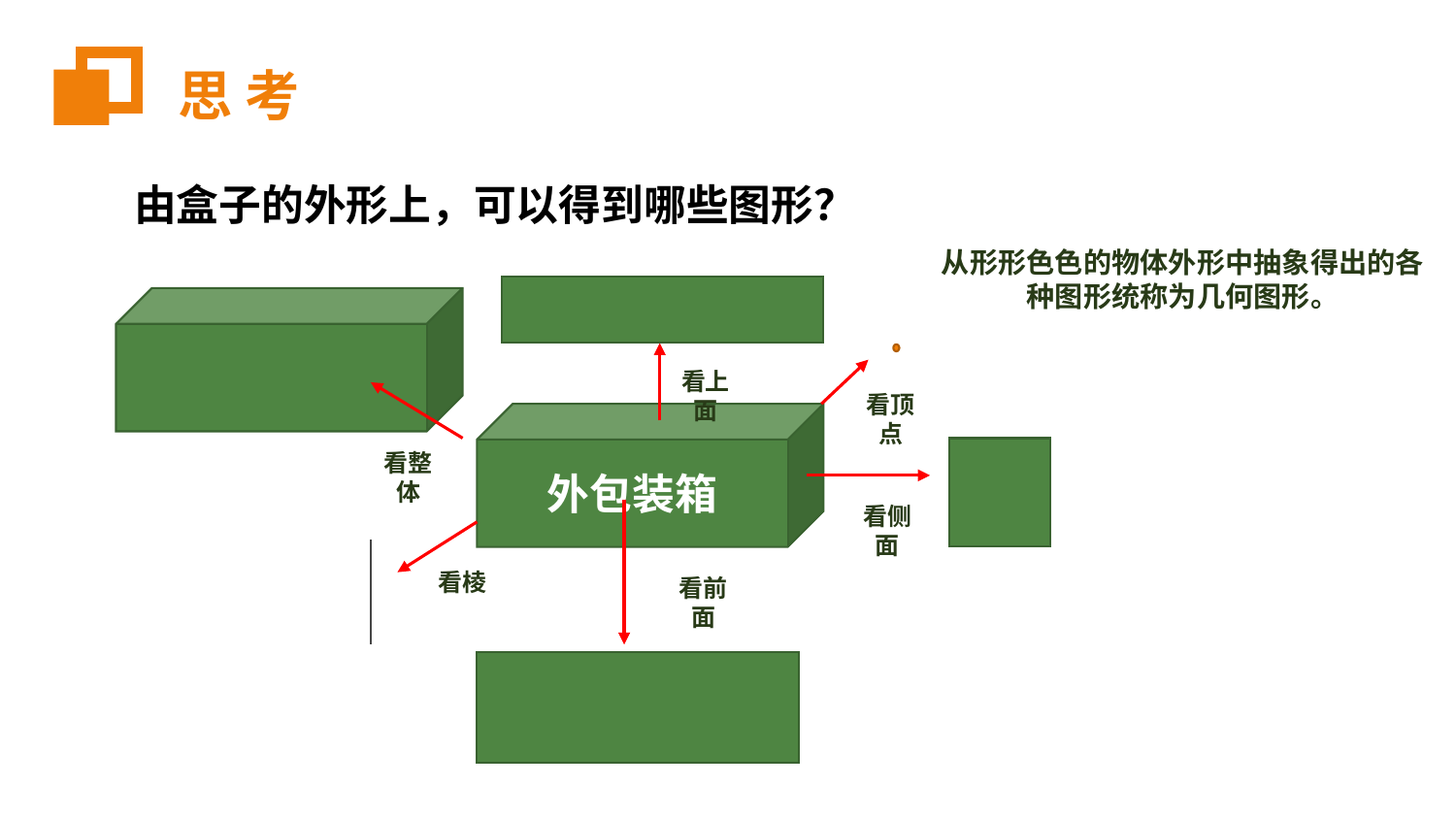

思 考
由盒子的外形上，可以得到哪些图形？
从形形色色的物体外形中抽象得出的各种图形统称为几何图形。

看上面
看顶点
外包装箱

看整体
看侧面
看棱
看前面